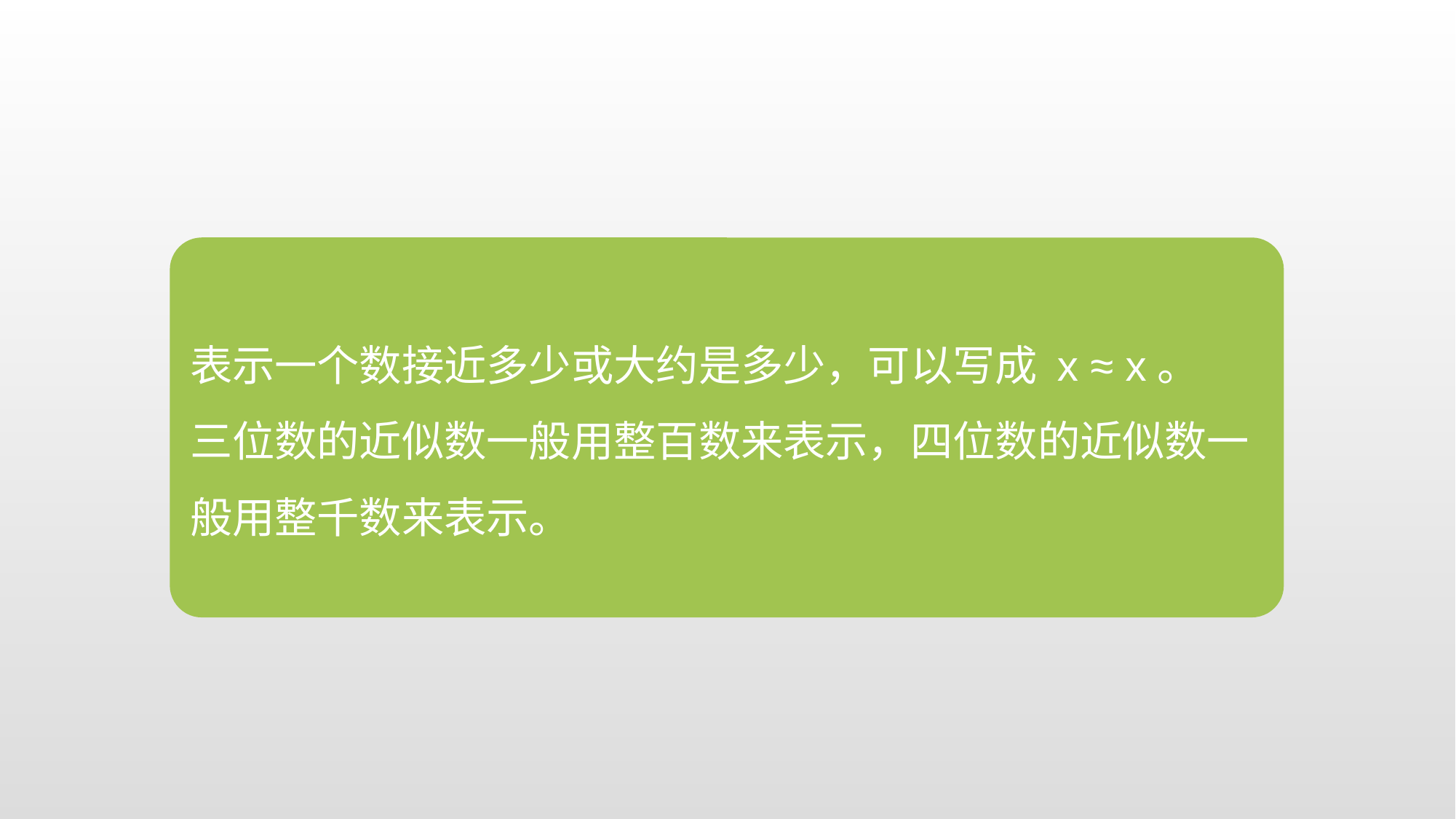

表示一个数接近多少或大约是多少，可以写成 x ≈ x。
三位数的近似数一般用整百数来表示，四位数的近似数一般用整千数来表示。